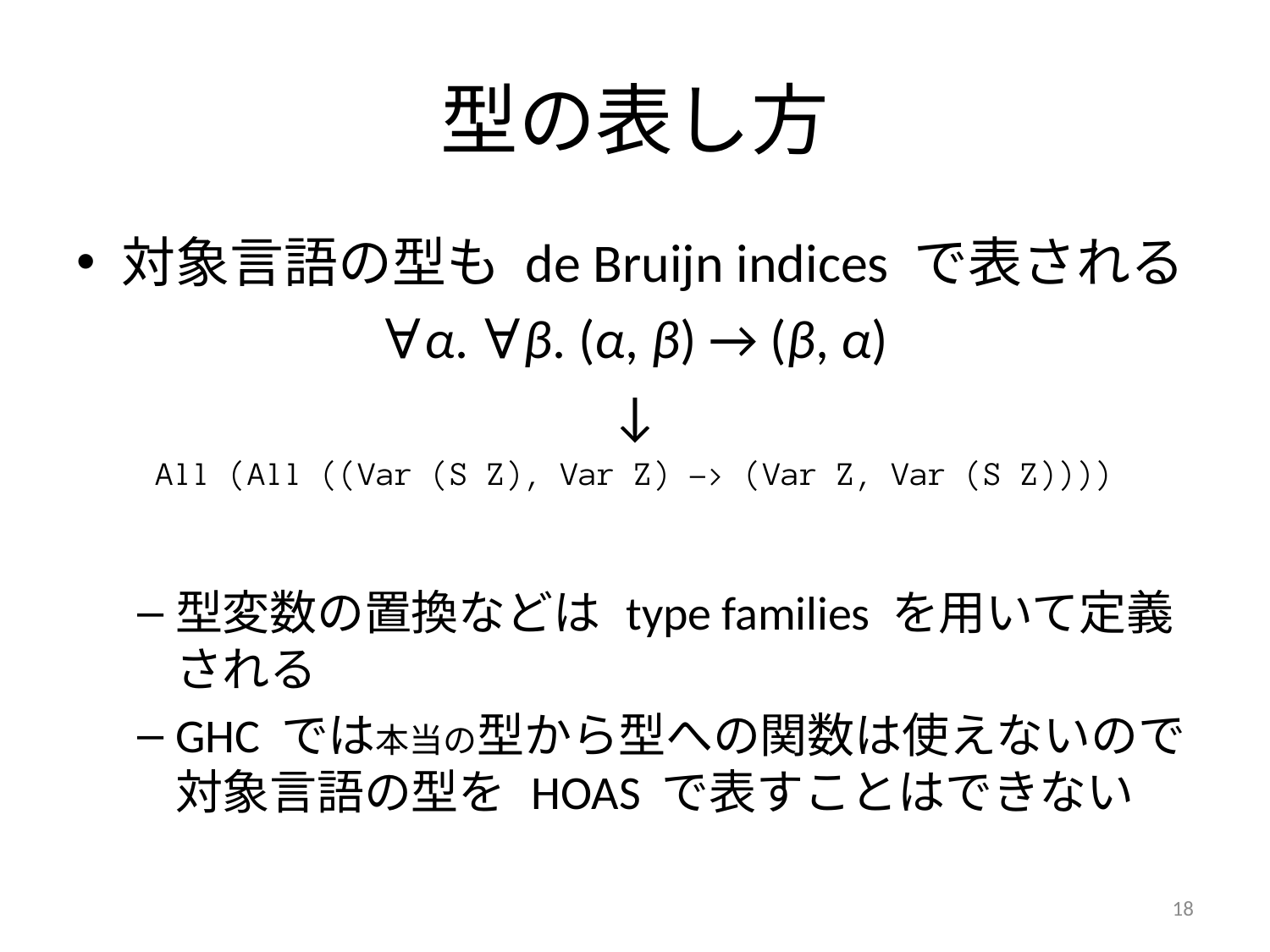

# 型の表し方
対象言語の型も de Bruijn indices で表される
∀α. ∀β. (α, β) → (β, α)
↓
All (All ((Var (S Z), Var Z) -> (Var Z, Var (S Z))))

型変数の置換などは type families を用いて定義される
GHC では本当の型から型への関数は使えないので
対象言語の型を HOAS で表すことはできない
18